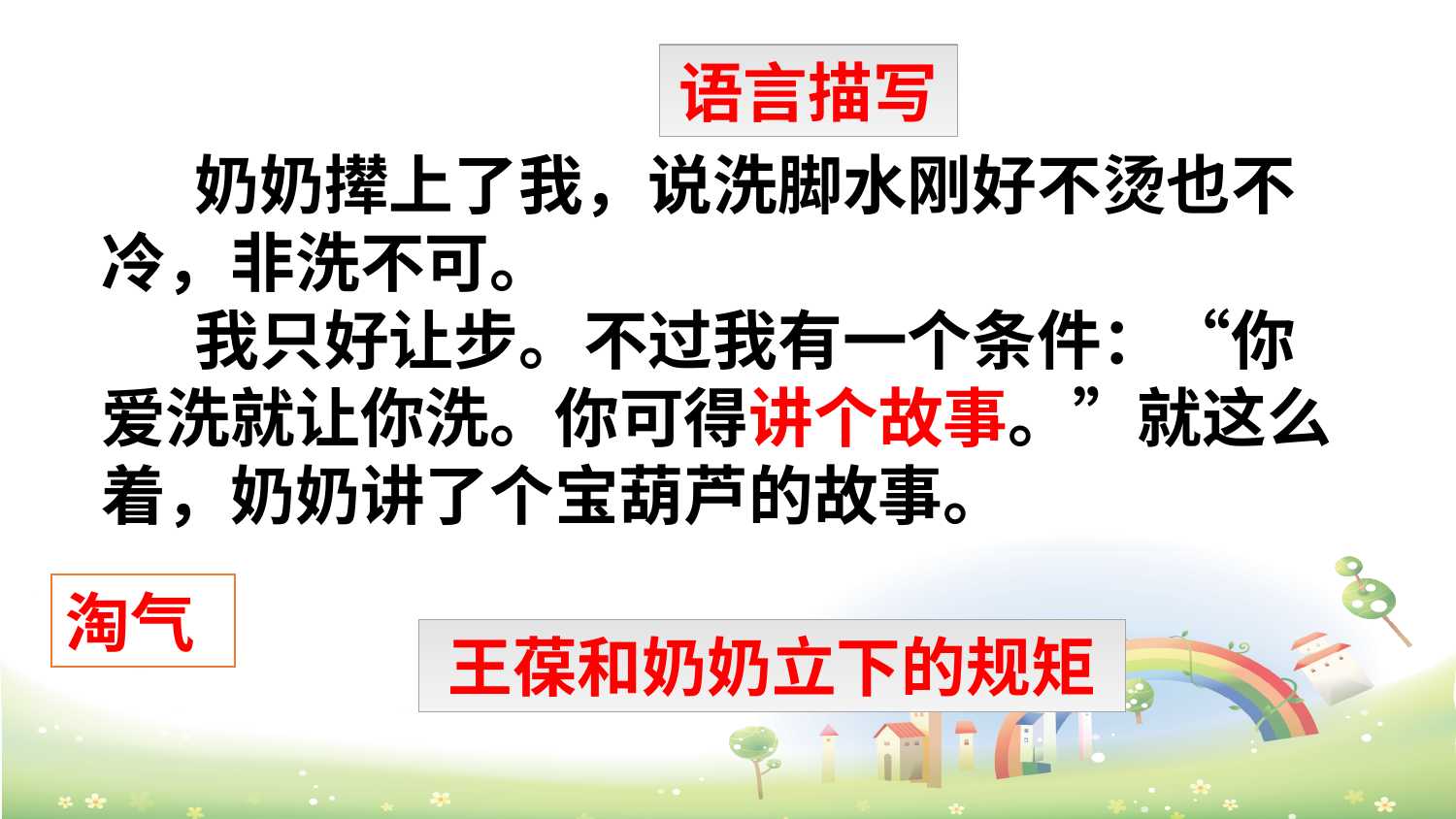

语言描写
  奶奶撵上了我，说洗脚水刚好不烫也不冷，非洗不可。
  我只好让步。不过我有一个条件：“你爱洗就让你洗。你可得讲个故事。”就这么着，奶奶讲了个宝葫芦的故事。
淘气
王葆和奶奶立下的规矩